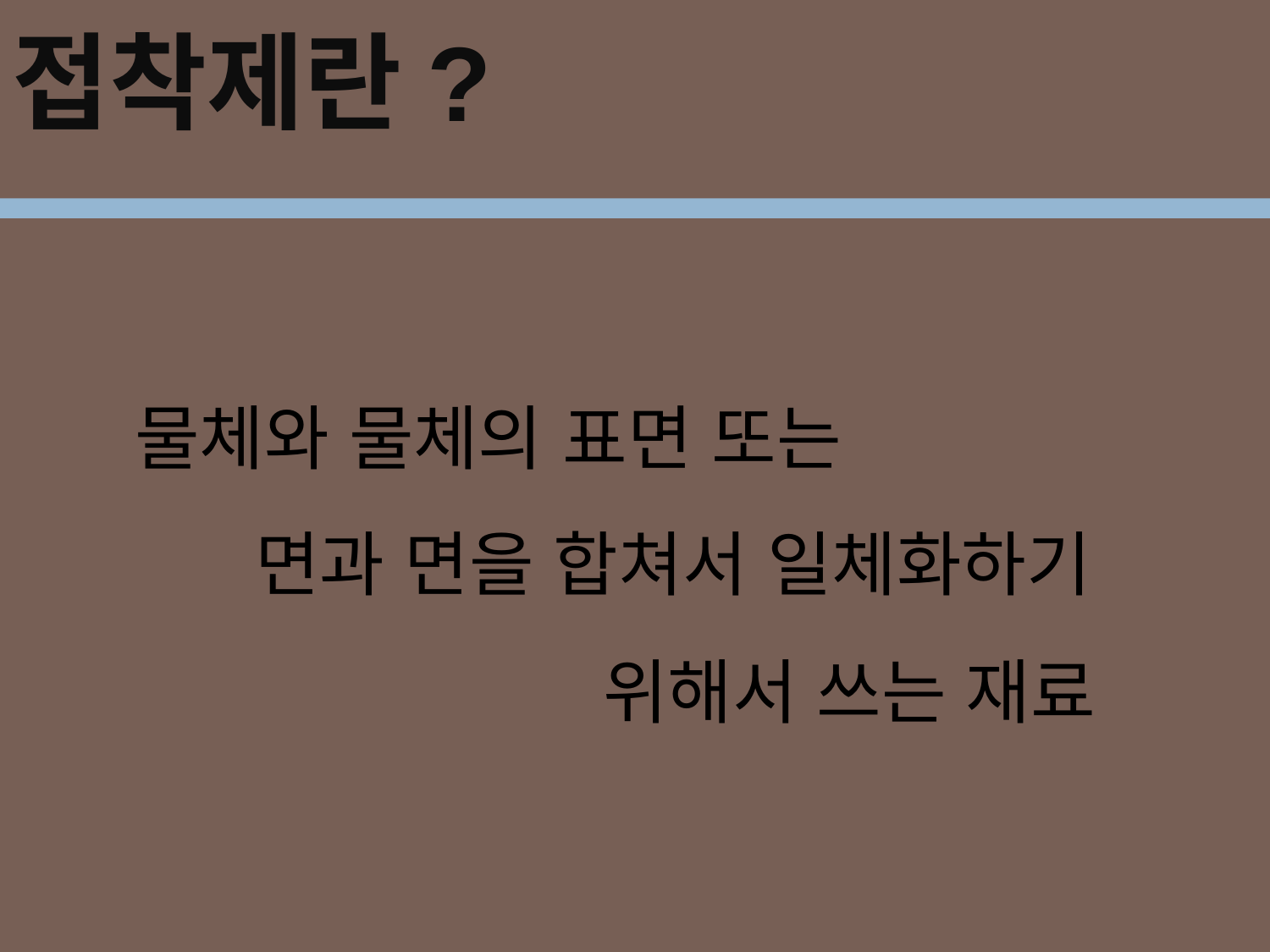

# 접착제란?

물체와 물체의 표면 또는
면과 면을 합쳐서 일체화하기

위해서 쓰는 재료